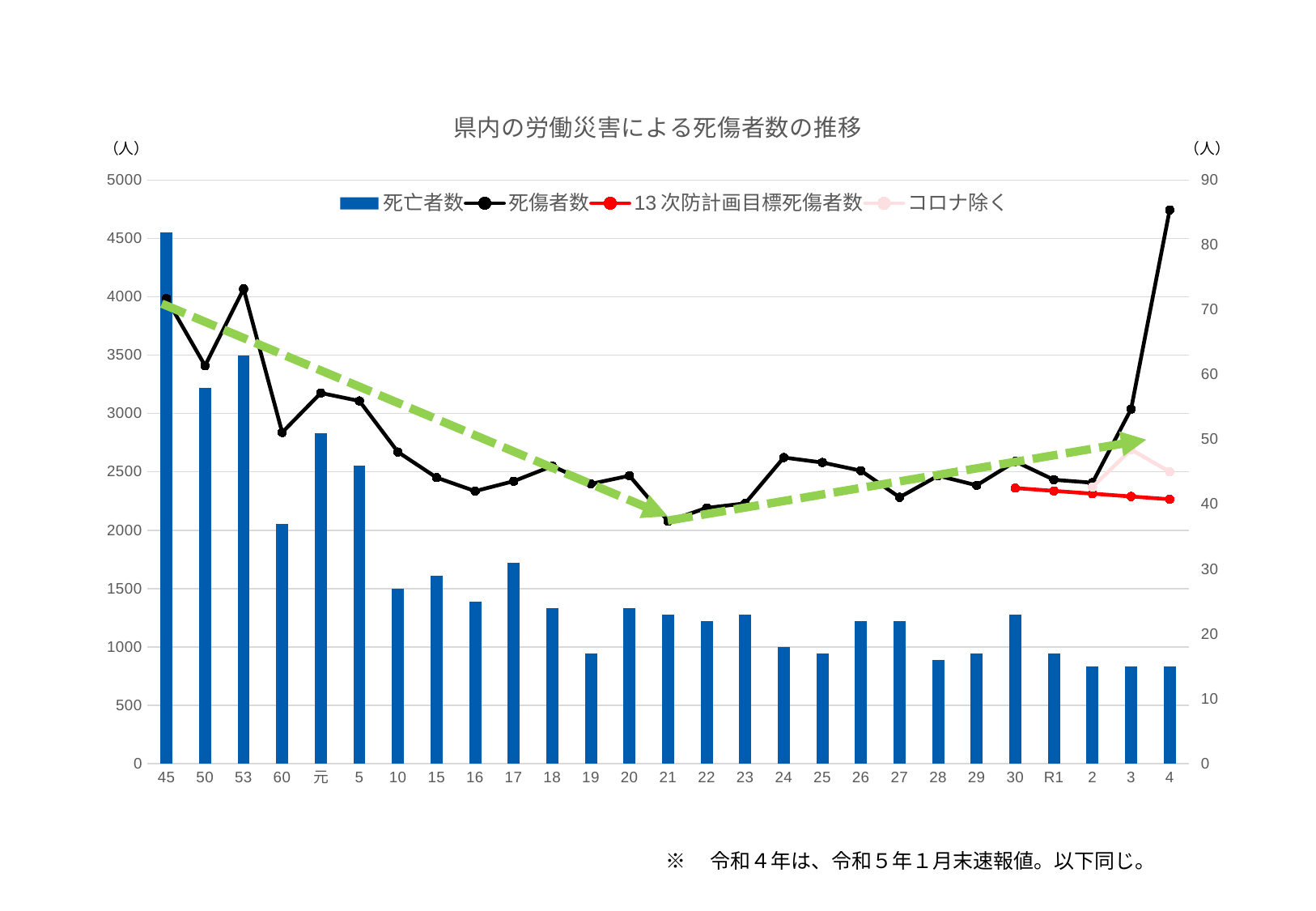

### Chart: 県内の労働災害による死傷者数の推移

| Category | 死亡者数 | 死傷者数 | 13次防計画目標死傷者数 | コロナ除く |
|---|---|---|---|---|
| 45 | 82.0 | 3986.0 | None | None |
| 50 | 58.0 | 3410.0 | None | None |
| 53 | 63.0 | 4068.0 | None | None |
| 60 | 37.0 | 2838.0 | None | None |
| 元 | 51.0 | 3176.0 | None | None |
| 5 | 46.0 | 3108.0 | None | None |
| 10 | 27.0 | 2670.0 | None | None |
| 15 | 29.0 | 2451.0 | None | None |
| 16 | 25.0 | 2335.0 | None | None |
| 17 | 31.0 | 2420.0 | None | None |
| 18 | 24.0 | 2550.0 | None | None |
| 19 | 17.0 | 2397.0 | None | None |
| 20 | 24.0 | 2467.0 | None | None |
| 21 | 23.0 | 2078.0 | None | None |
| 22 | 22.0 | 2191.0 | None | None |
| 23 | 23.0 | 2230.0 | None | None |
| 24 | 18.0 | 2623.0 | None | None |
| 25 | 17.0 | 2580.0 | None | None |
| 26 | 22.0 | 2510.0 | None | None |
| 27 | 22.0 | 2282.0 | None | None |
| 28 | 16.0 | 2467.0 | None | None |
| 29 | 17.0 | 2385.0 | None | None |
| 30 | 23.0 | 2589.0 | 2361.0 | None |
| R1 | 17.0 | 2432.0 | 2337.0 | None |
| 2 | 15.0 | 2407.0 | 2313.0 | 2370.0 |
| 3 | 15.0 | 3038.0 | 2289.0 | 2691.0 |
| 4 | 15.0 | 4745.0 | 2265.0 | 2501.0 |
（人）
（人）
※　令和４年は、令和５年１月末速報値。以下同じ。